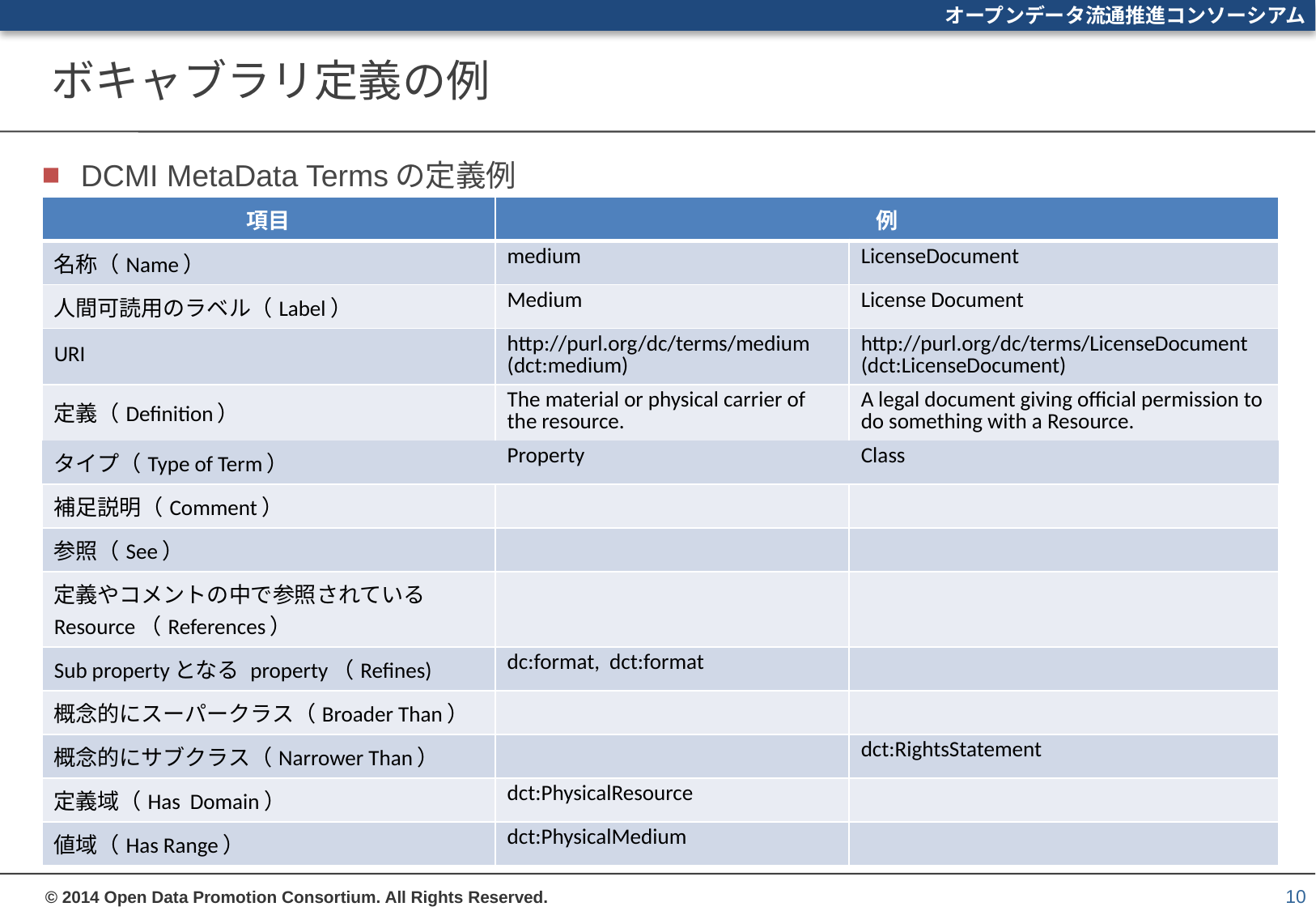

# ボキャブラリ定義の例
DCMI MetaData Termsの定義例
| 項目 | 例 |  |
| --- | --- | --- |
| 名称（Name） | medium | LicenseDocument |
| 人間可読用のラベル（Label） | Medium | License Document |
| URI | http://purl.org/dc/terms/medium (dct:medium) | http://purl.org/dc/terms/LicenseDocument (dct:LicenseDocument) |
| 定義（Definition） | The material or physical carrier of the resource. | A legal document giving official permission to do something with a Resource. |
| タイプ（Type of Term） | Property | Class |
| 補足説明（Comment） |  |  |
| 参照（See） |  |  |
| 定義やコメントの中で参照されているResource（References） |  |  |
| Sub propertyとなる property（Refines) | dc:format, dct:format |  |
| 概念的にスーパークラス（Broader Than） |  |  |
| 概念的にサブクラス（Narrower Than） |  | dct:RightsStatement |
| 定義域（Has Domain） | dct:PhysicalResource |  |
| 値域（Has Range） | dct:PhysicalMedium |  |
10